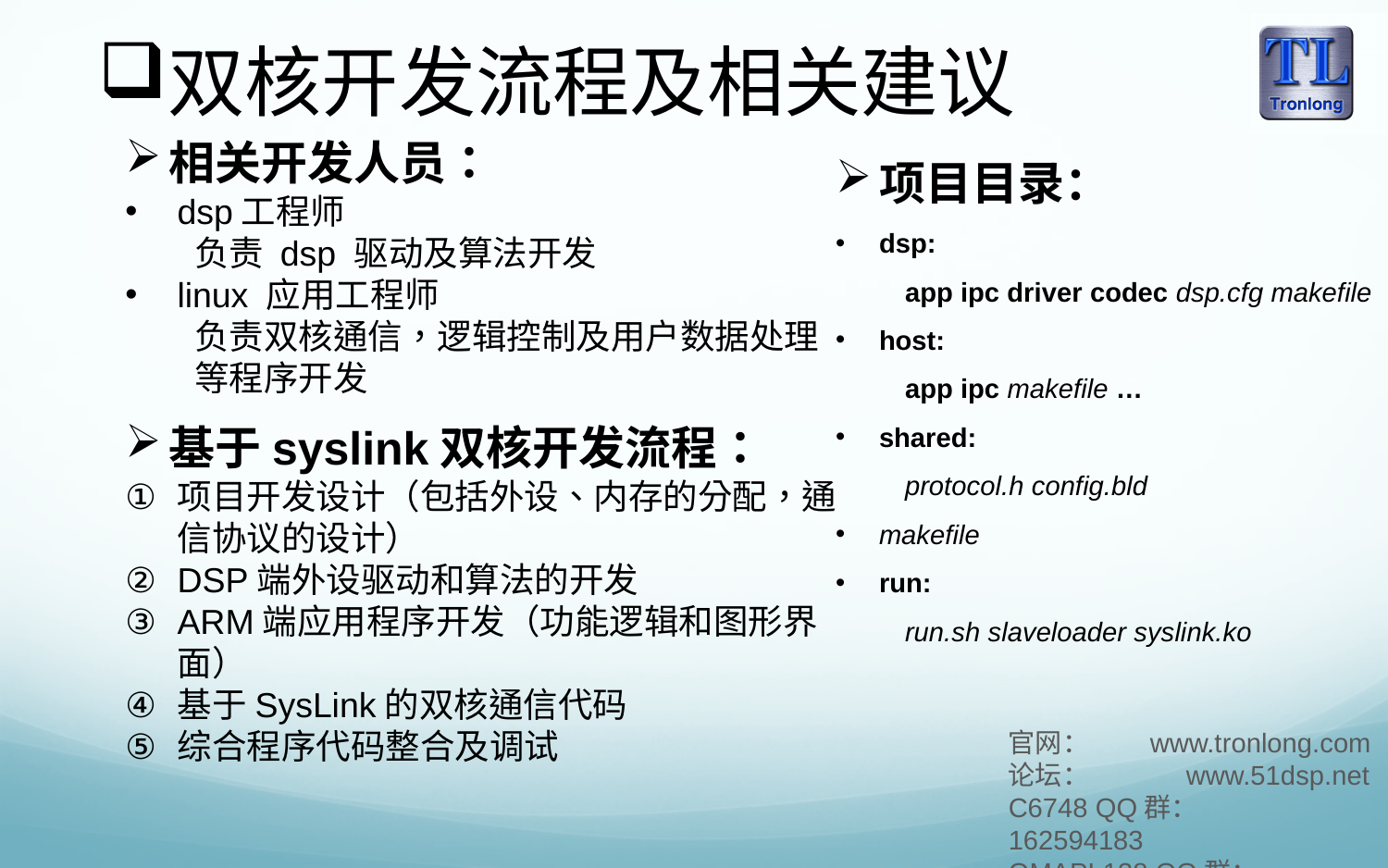

双核开发流程及相关建议
项目目录：
dsp:
app ipc driver codec dsp.cfg makefile
host:
app ipc makefile …
shared:
protocol.h config.bld
makefile
run:
run.sh slaveloader syslink.ko
相关开发人员：
dsp工程师
负责 dsp 驱动及算法开发
linux 应用工程师
负责双核通信，逻辑控制及用户数据处理等程序开发
基于syslink双核开发流程：
项目开发设计（包括外设、内存的分配，通信协议的设计）
DSP端外设驱动和算法的开发
ARM端应用程序开发（功能逻辑和图形界面）
基于SysLink的双核通信代码
综合程序代码整合及调试